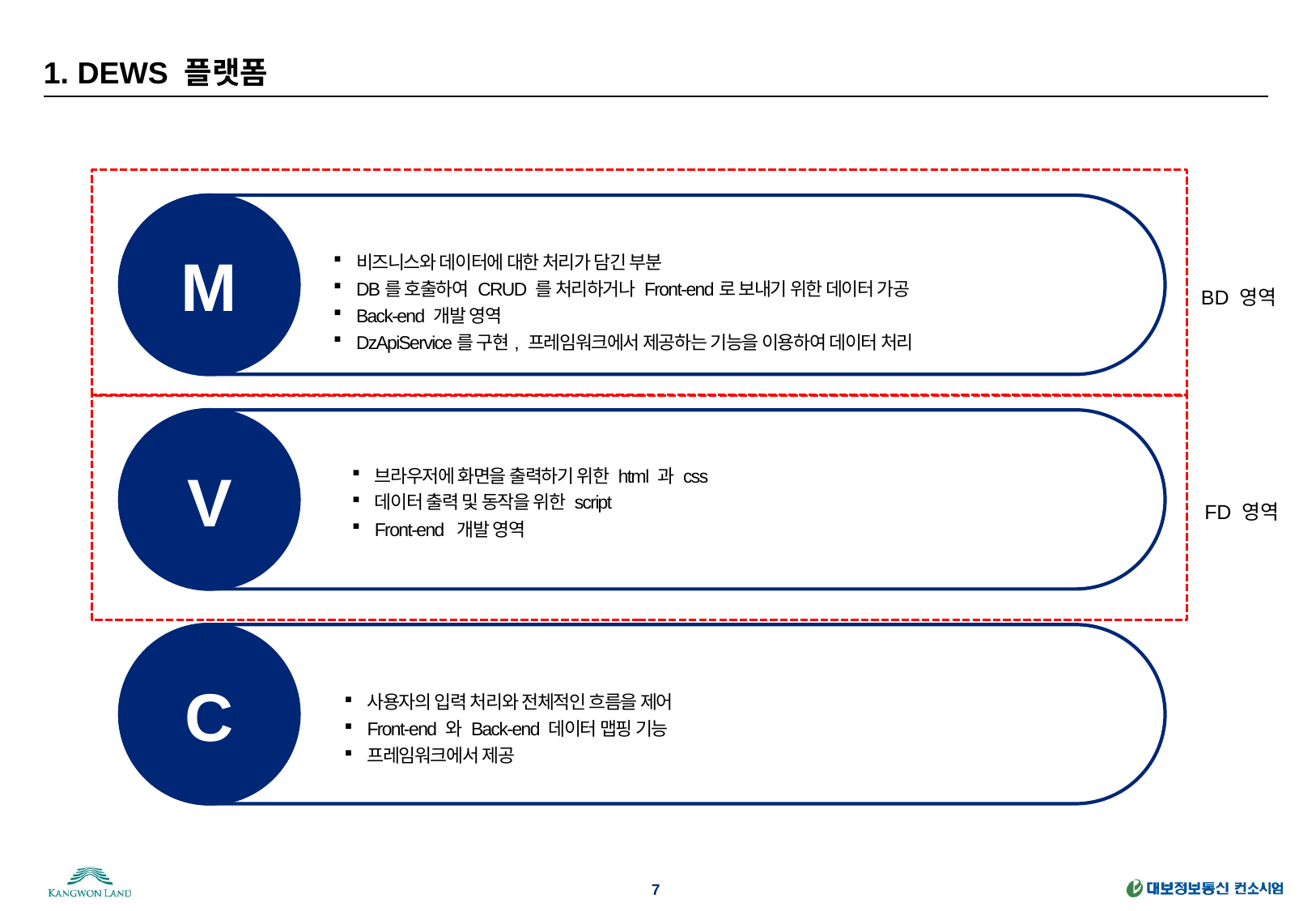

# 1. DEWS 플랫폼

M

비즈니스와 데이터에 대한 처리가 담긴 부분
DB를 호출하여 CRUD 를 처리하거나 Front-end로 보내기 위한 데이터 가공
Back-end 개발 영역
DzApiService를 구현, 프레임워크에서 제공하는 기능을 이용하여 데이터 처리
BD 영역

V

브라우저에 화면을 출력하기 위한 html 과 css
데이터 출력 및 동작을 위한 script
Front-end  개발 영역
FD 영역
C

사용자의 입력 처리와 전체적인 흐름을 제어
Front-end 와 Back-end 데이터 맵핑 기능
프레임워크에서 제공
7